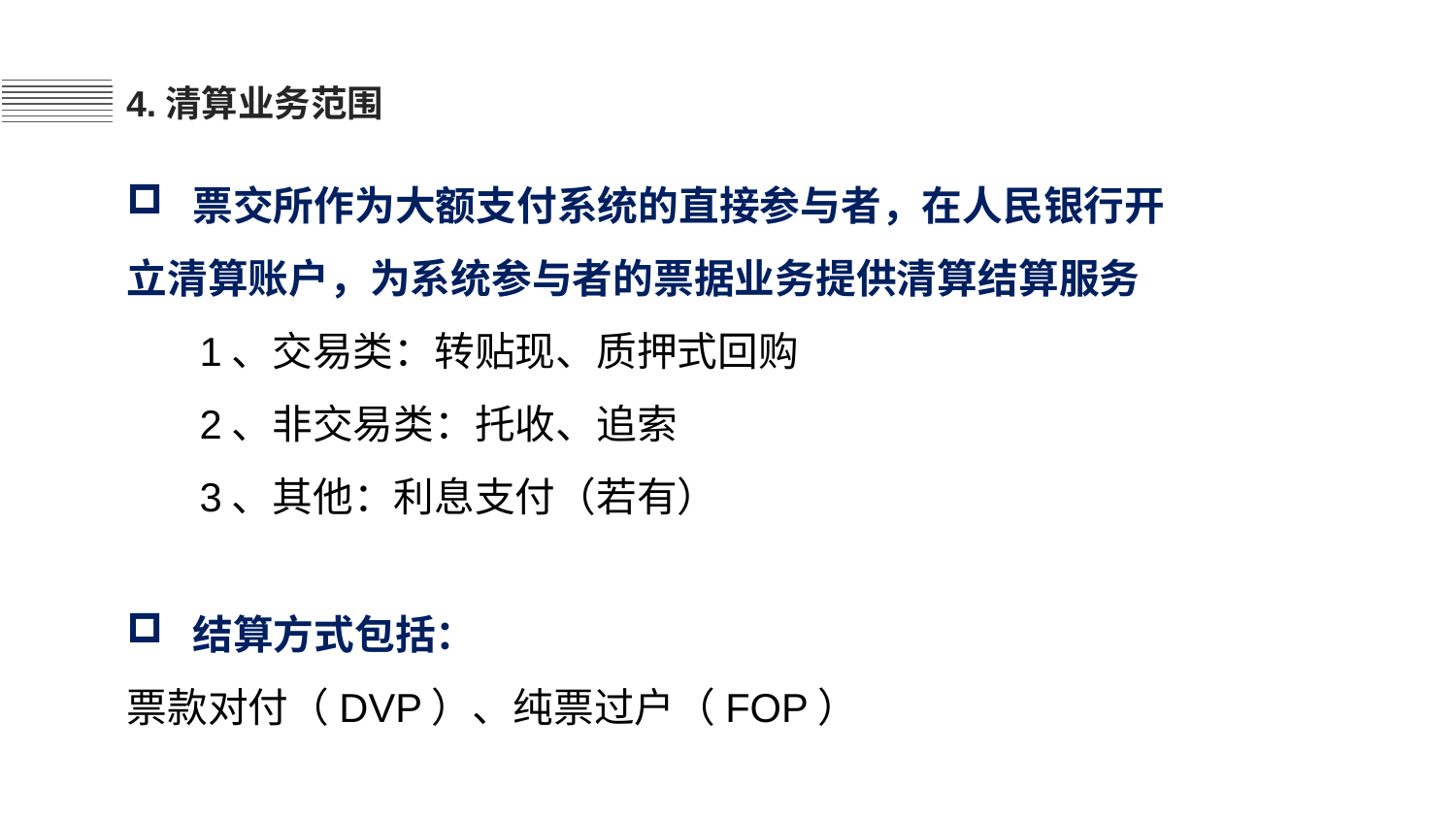

4.清算业务范围
  票交所作为大额支付系统的直接参与者，在人民银行开立清算账户，为系统参与者的票据业务提供清算结算服务
1、交易类：转贴现、质押式回购
2、非交易类：托收、追索
3、其他：利息支付（若有）

  结算方式包括：
票款对付（DVP）、纯票过户（FOP）